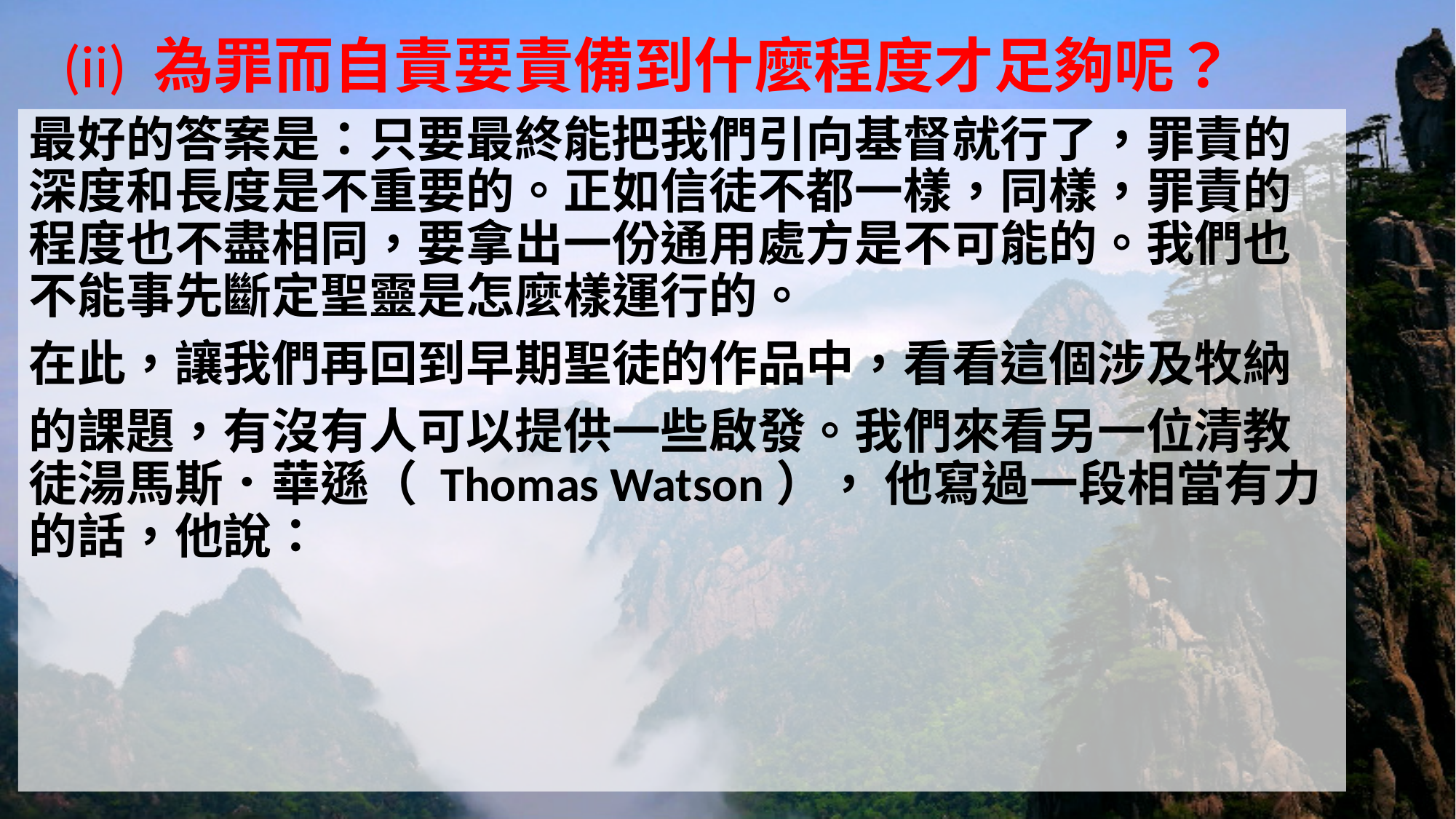

# (ii) 為罪而自責要責備到什麼程度才足夠呢？
最好的答案是：只要最終能把我們引向基督就行了，罪責的深度和長度是不重要的。正如信徒不都一樣，同樣，罪責的程度也不盡相同，要拿出一份通用處方是不可能的。我們也不能事先斷定聖靈是怎麼樣運行的。
在此，讓我們再回到早期聖徒的作品中，看看這個涉及牧納
的課題，有沒有人可以提供一些啟發。我們來看另一位清教徒湯馬斯．華遜（ Thomas Watson）， 他寫過一段相當有力的話，他說：